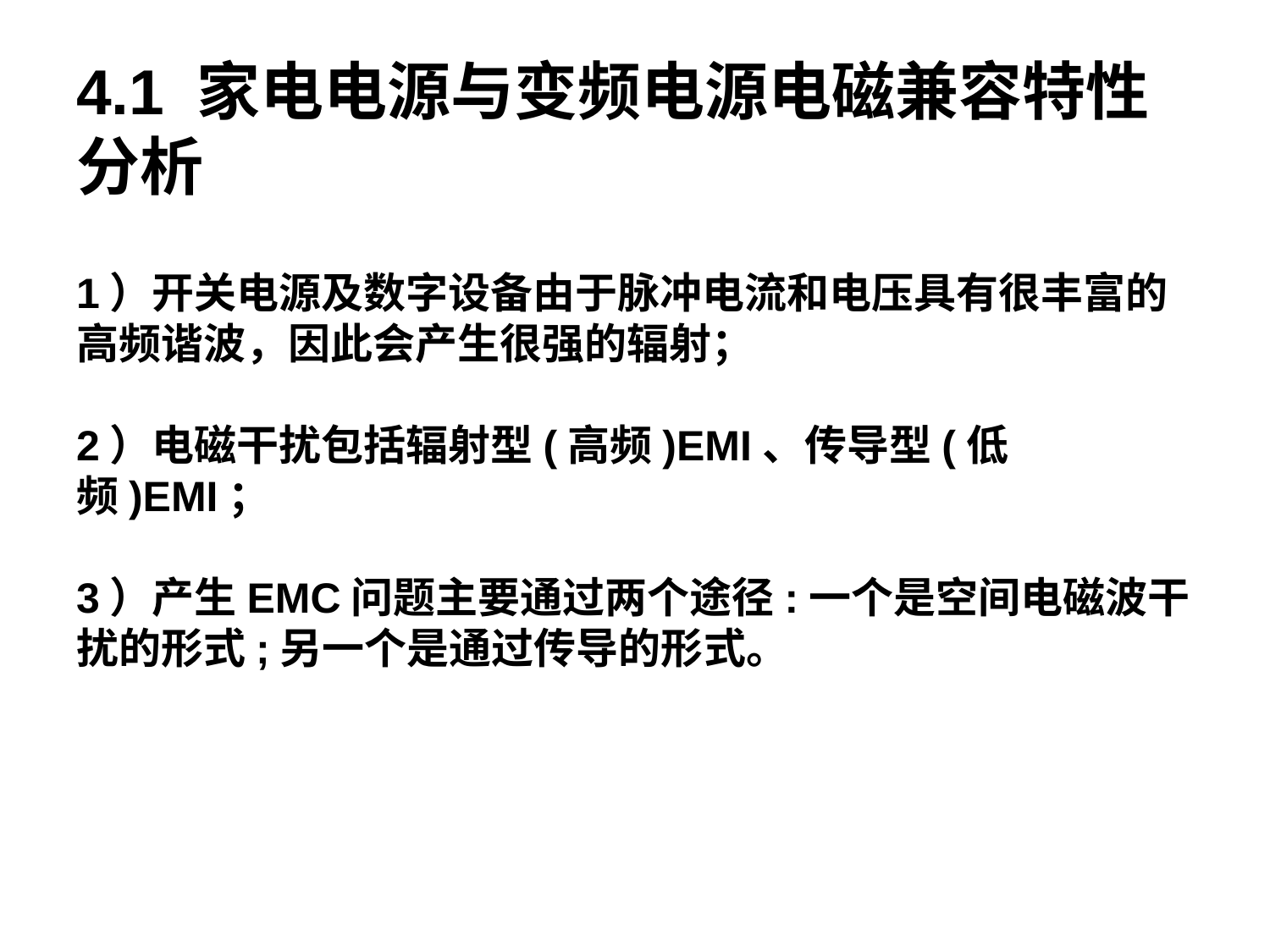

# 4.1 家电电源与变频电源电磁兼容特性分析
1）开关电源及数字设备由于脉冲电流和电压具有很丰富的高频谐波，因此会产生很强的辐射；

2）电磁干扰包括辐射型(高频)EMI、传导型(低频)EMI；

3）产生EMC问题主要通过两个途径:一个是空间电磁波干扰的形式;另一个是通过传导的形式。
16